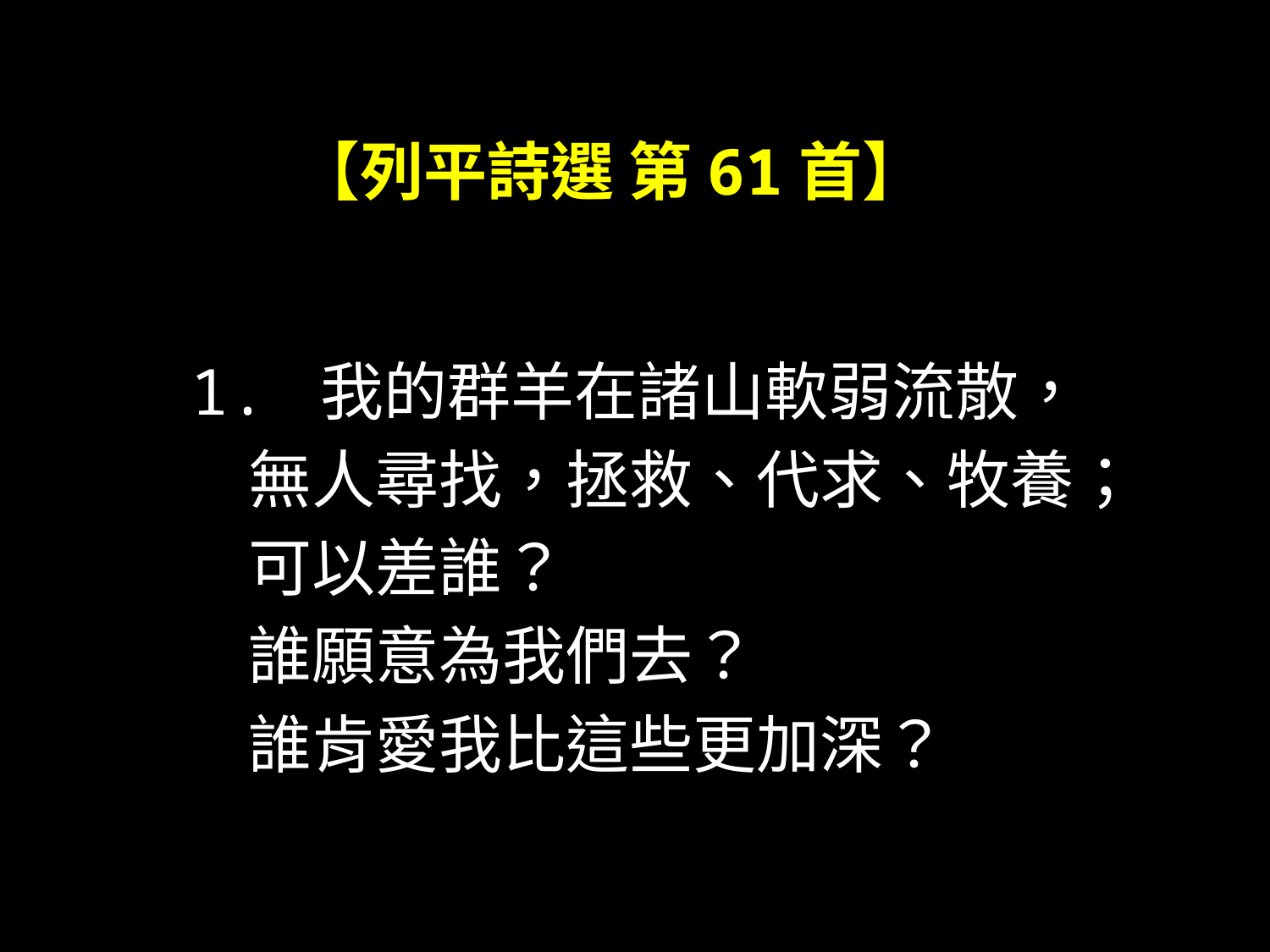

# 【列平詩選 第61首】
1. 我的群羊在諸山軟弱流散，
   無人尋找，拯救、代求、牧養；
   可以差誰？
   誰願意為我們去？
   誰肯愛我比這些更加深？